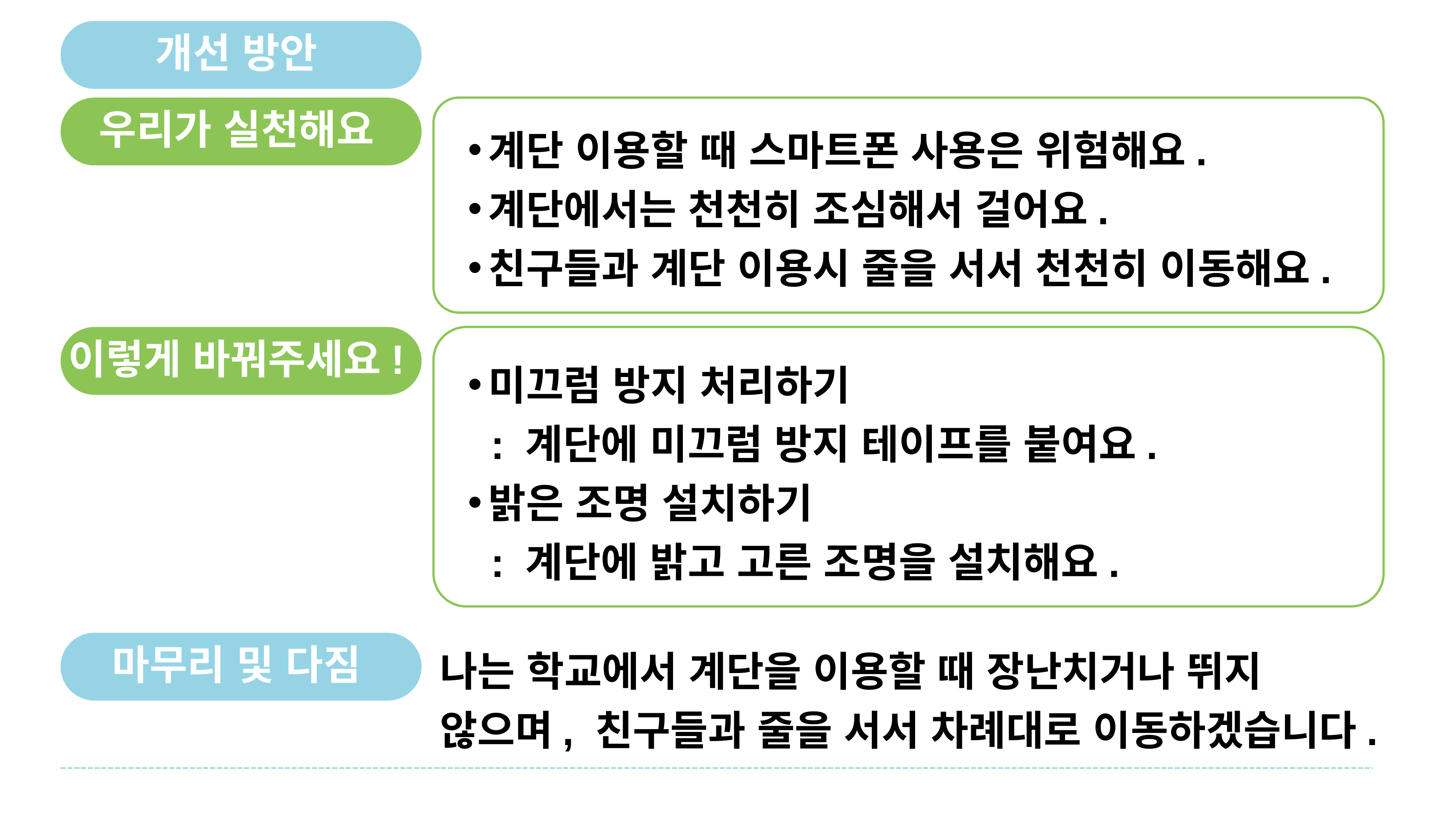

개선 방안

우리가 실천해요

계단 이용할 때 스마트폰 사용은 위험해요.
계단에서는 천천히 조심해서 걸어요.
친구들과 계단 이용시 줄을 서서 천천히 이동해요.

이렇게 바꿔주세요!

미끄럼 방지 처리하기
  : 계단에 미끄럼 방지 테이프를 붙여요.
밝은 조명 설치하기
  : 계단에 밝고 고른 조명을 설치해요.

마무리 및 다짐
나는 학교에서 계단을 이용할 때 장난치거나 뛰지 않으며, 친구들과 줄을 서서 차례대로 이동하겠습니다.